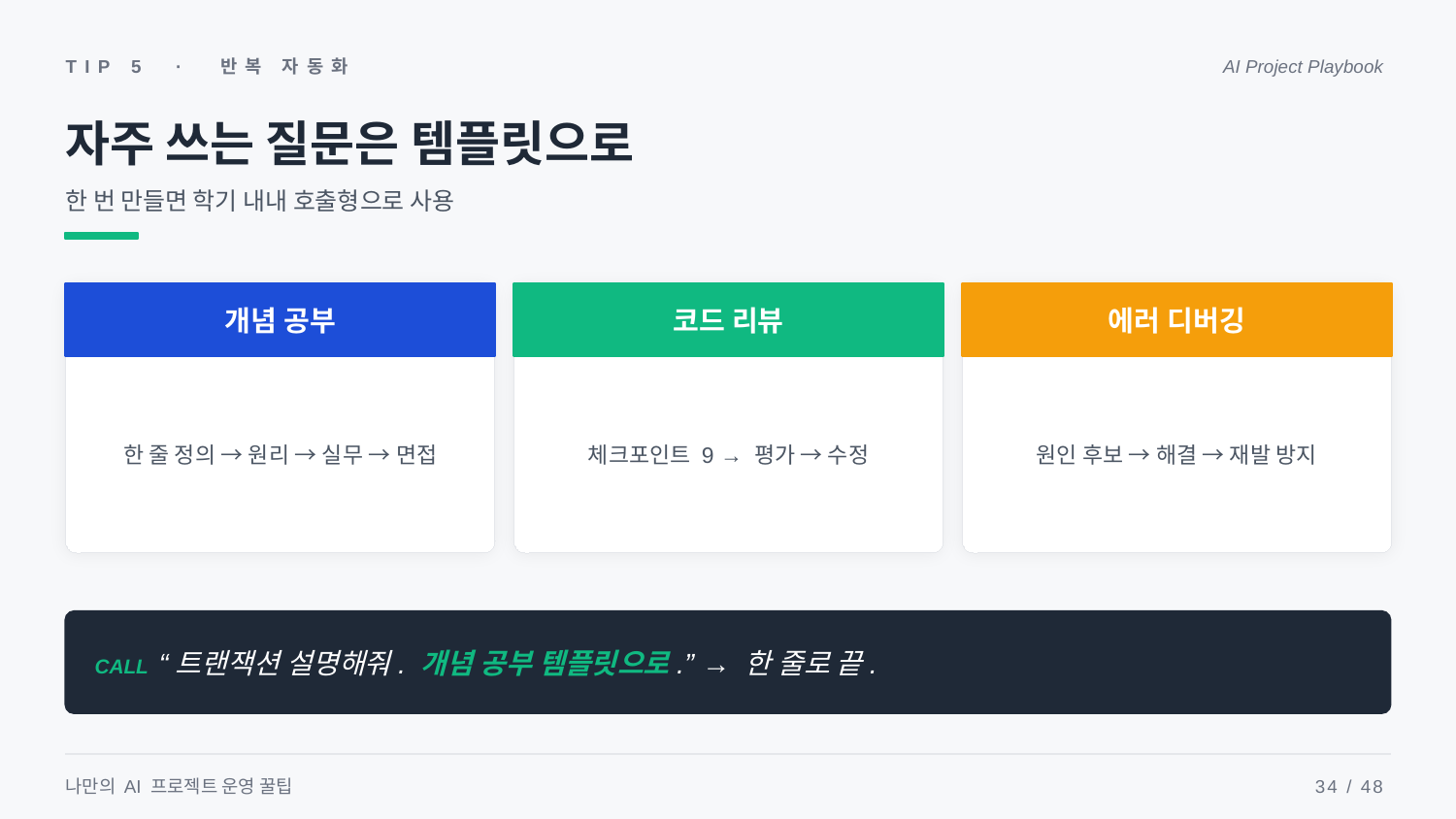

TIP 5  ·  반복 자동화
AI Project Playbook
자주 쓰는 질문은 템플릿으로
한 번 만들면 학기 내내 호출형으로 사용

개념 공부
코드 리뷰
에러 디버깅
한 줄 정의 → 원리 → 실무 → 면접
체크포인트 9 → 평가 → 수정
원인 후보 → 해결 → 재발 방지

CALL  “트랜잭션 설명해줘. 개념 공부 템플릿으로.” → 한 줄로 끝.

나만의 AI 프로젝트 운영 꿀팁
34 / 48